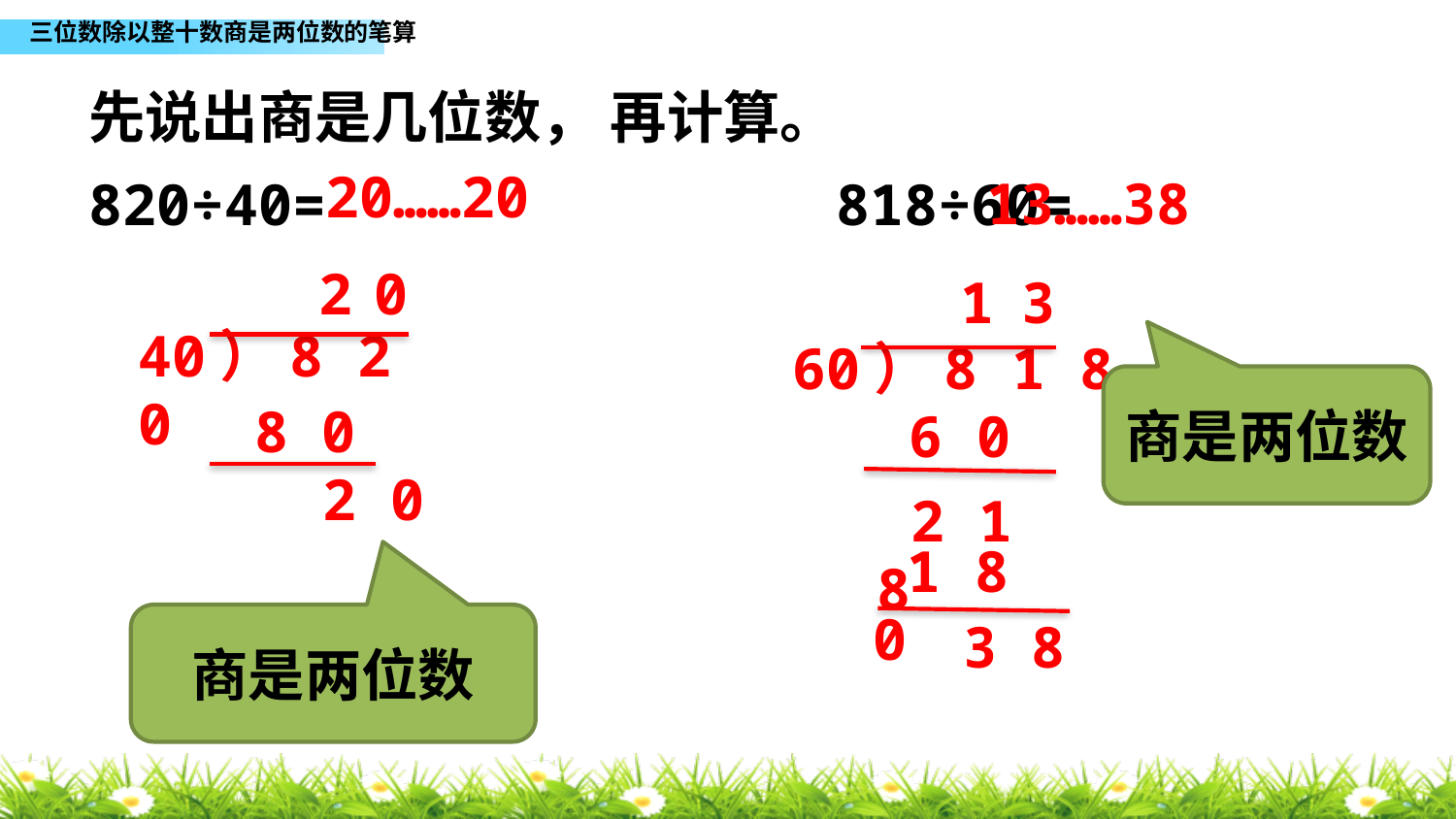

先说出商是几位数， 再计算。

20……20
13……38
820÷40=               818÷60=
2
0
1
3
40）8 2 0
60）8 1 8
商是两位数
8 0
6 0
  2 0
 2 1 8
 1 8 0
商是两位数
 3 8